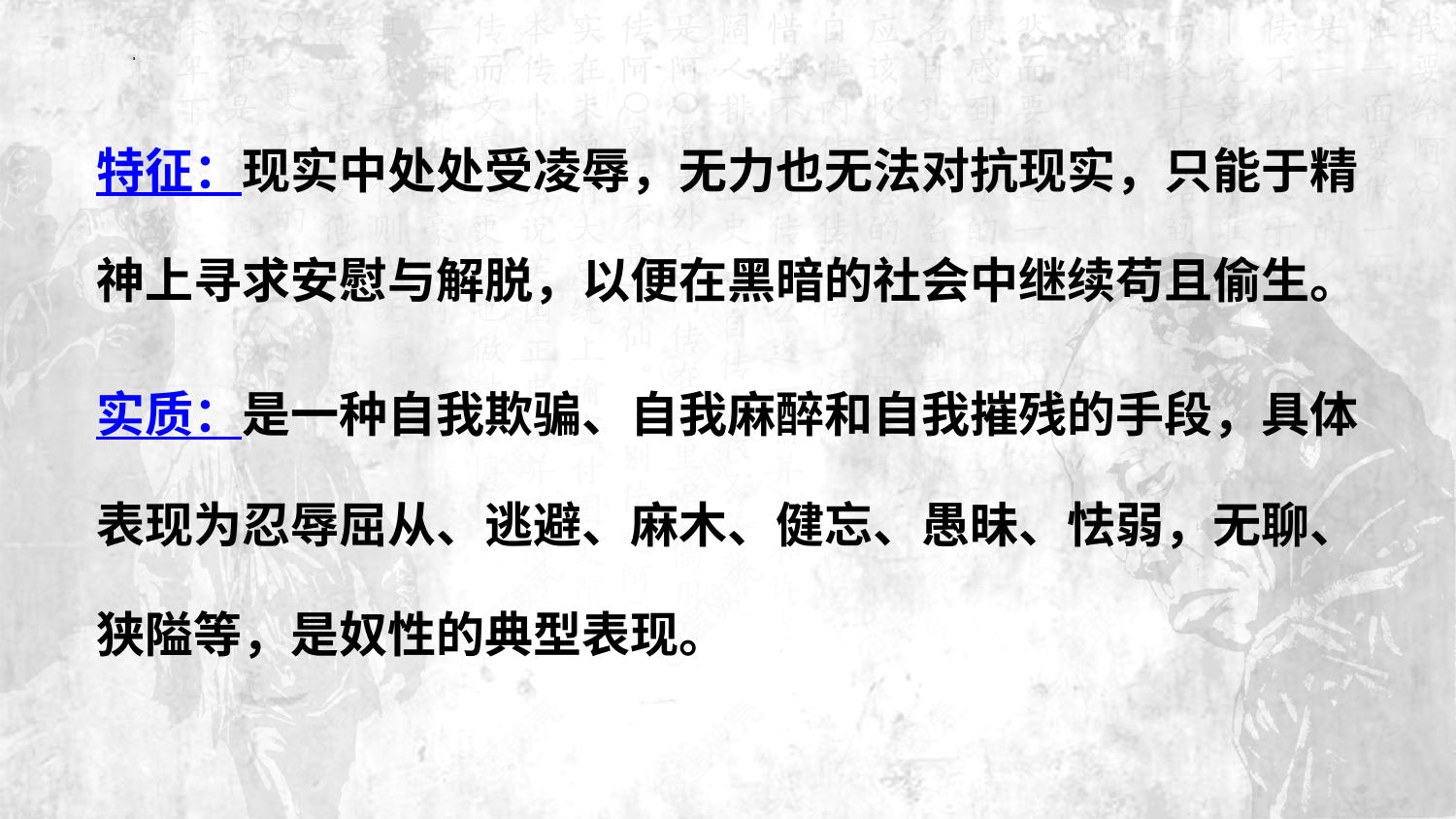

特征：现实中处处受凌辱，无力也无法对抗现实，只能于精神上寻求安慰与解脱，以便在黑暗的社会中继续苟且偷生。
实质：是一种自我欺骗、自我麻醉和自我摧残的手段，具体表现为忍辱屈从、逃避、麻木、健忘、愚昧、怯弱，无聊、狭隘等，是奴性的典型表现。